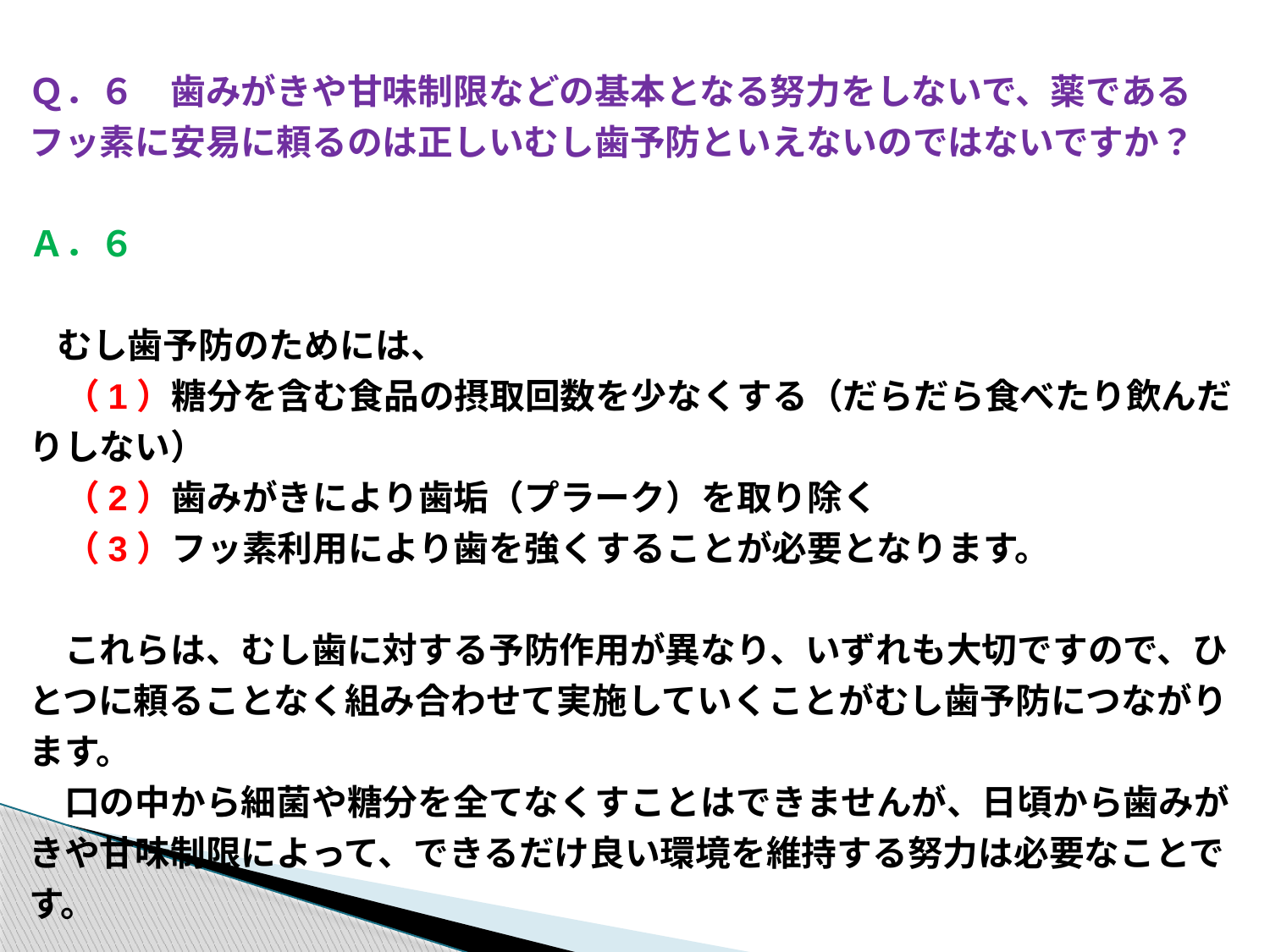

Ｑ．６　歯みがきや甘味制限などの基本となる努力をしないで、薬であるフッ素に安易に頼るのは正しいむし歯予防といえないのではないですか？

Ａ．６

　むし歯予防のためには、
　（1）糖分を含む食品の摂取回数を少なくする（だらだら食べたり飲んだりしない）
　（2）歯みがきにより歯垢（プラーク）を取り除く
　（3）フッ素利用により歯を強くすることが必要となります。

　これらは、むし歯に対する予防作用が異なり、いずれも大切ですので、ひとつに頼ることなく組み合わせて実施していくことがむし歯予防につながります。
　口の中から細菌や糖分を全てなくすことはできませんが、日頃から歯みがきや甘味制限によって、できるだけ良い環境を維持する努力は必要なことです。